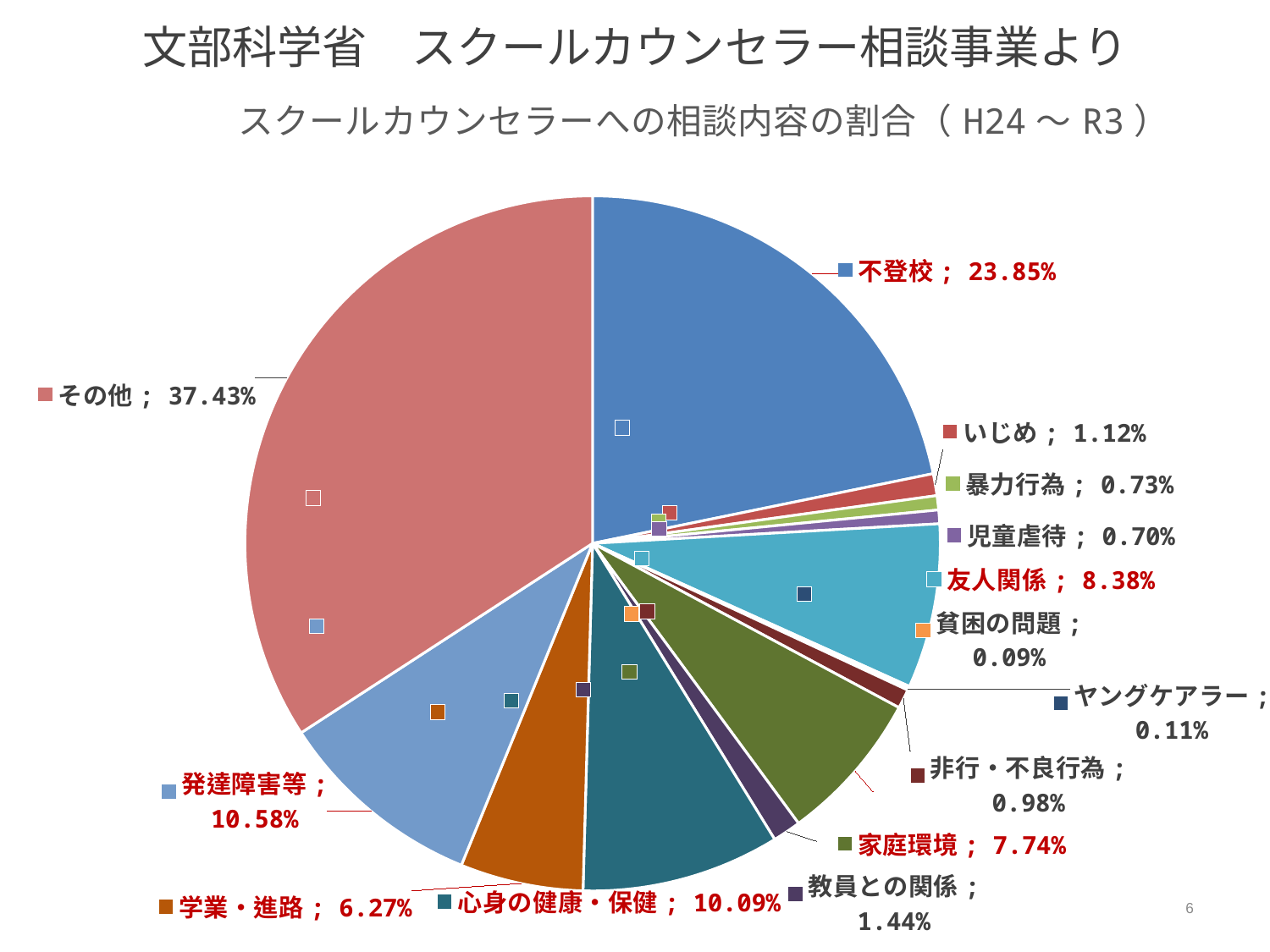

# 文部科学省　スクールカウンセラー相談事業より

### Chart: スクールカウンセラーへの相談内容の割合（H24～R3）

| Category | 平均 |
|---|---|
| 不登校 | 0.23853152490411328 |
| いじめ | 0.011174916138991142 |
| 暴力行為 | 0.007253583166281147 |
| 児童虐待 | 0.006965767623506349 |
| 友人関係 | 0.0838246572825682 |
| 貧困の問題 | 0.0009160947123993504 |
| ヤングケアラー | 0.0011106836582352266 |
| 非行・不良行為 | 0.009821236912083768 |
| 家庭環境 | 0.07744756723911994 |
| 教員との関係 | 0.014430579444291035 |
| 心身の健康・保健 | 0.10090101776574444 |
| 学業・進路 | 0.06267286792493593 |
| 発達障害等 | 0.10583019195480436 |
| その他 | 0.3742645118050886 |
6